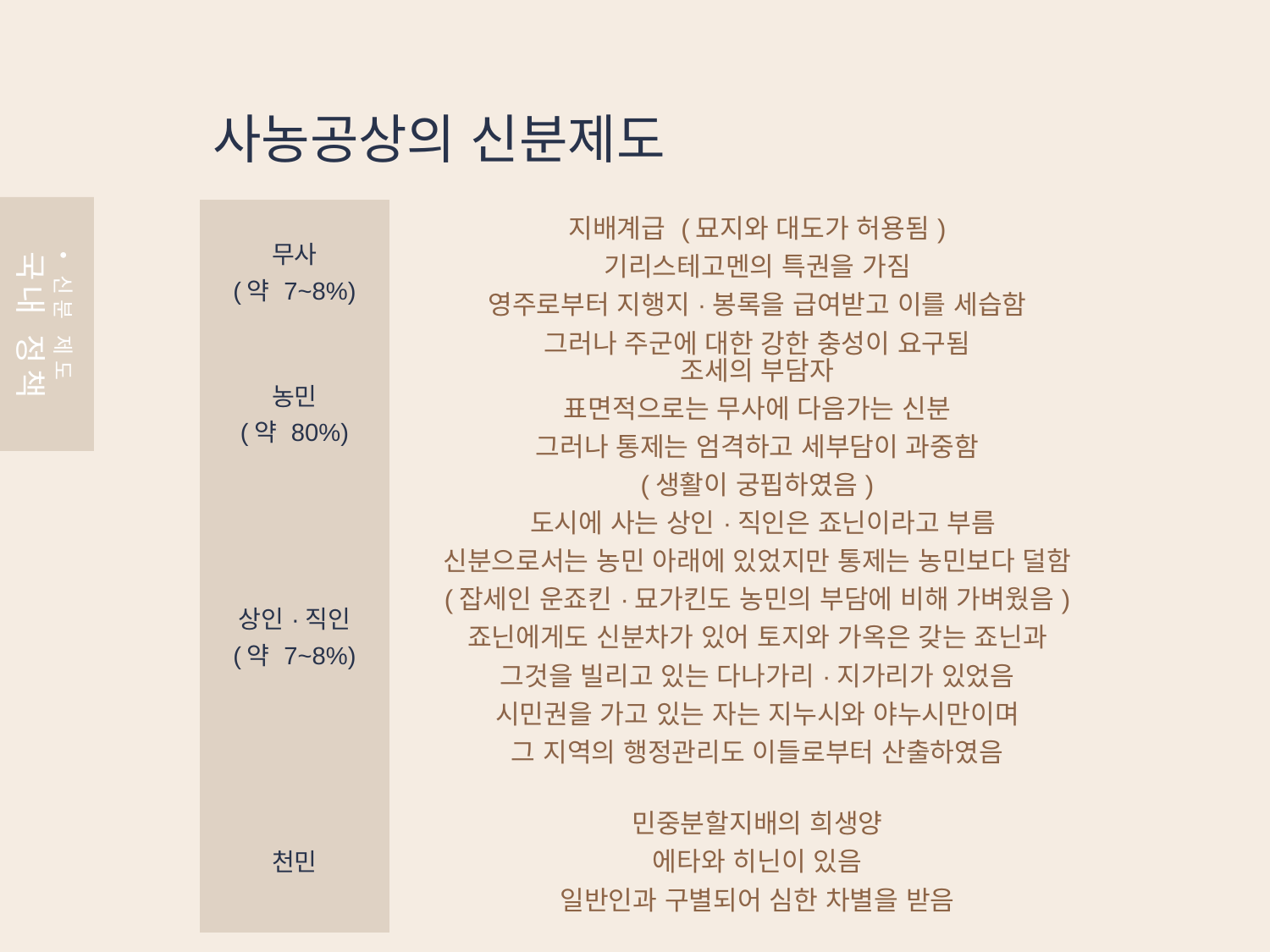

사농공상의 신분제도

| 무사 (약 7~8%) | 지배계급 (묘지와 대도가 허용됨) 기리스테고멘의 특권을 가짐 영주로부터 지행지·봉록을 급여받고 이를 세습함 그러나 주군에 대한 강한 충성이 요구됨 |
| --- | --- |
| 농민 (약 80%) | 조세의 부담자 표면적으로는 무사에 다음가는 신분 그러나 통제는 엄격하고 세부담이 과중함 (생활이 궁핍하였음) |
| 상인·직인 (약 7~8%) | 도시에 사는 상인·직인은 죠닌이라고 부름 신분으로서는 농민 아래에 있었지만 통제는 농민보다 덜함 (잡세인 운죠킨·묘가킨도 농민의 부담에 비해 가벼웠음) 죠닌에게도 신분차가 있어 토지와 가옥은 갖는 죠닌과 그것을 빌리고 있는 다나가리·지가리가 있었음 시민권을 가고 있는 자는 지누시와 야누시만이며 그 지역의 행정관리도 이들로부터 산출하였음 |
| 천민 | 민중분할지배의 희생양 에타와 히닌이 있음 일반인과 구별되어 심한 차별을 받음 |
신분 제도
국내 정책